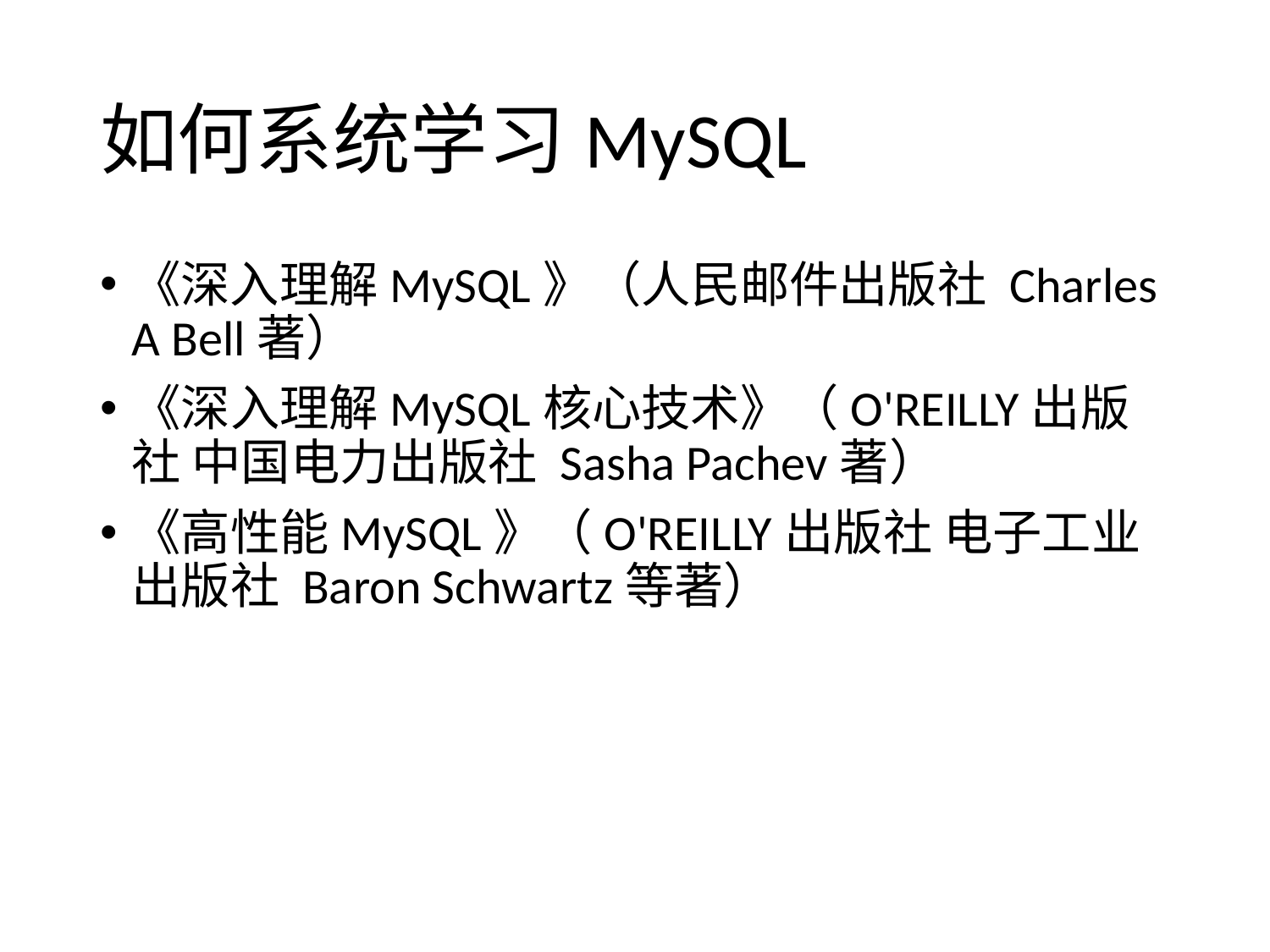

# 如何系统学习MySQL
《深入理解MySQL》（人民邮件出版社 Charles A Bell著）
《深入理解MySQL核心技术》（O'REILLY出版社 中国电力出版社 Sasha Pachev著）
《高性能MySQL》（O'REILLY出版社 电子工业出版社 Baron Schwartz等著）